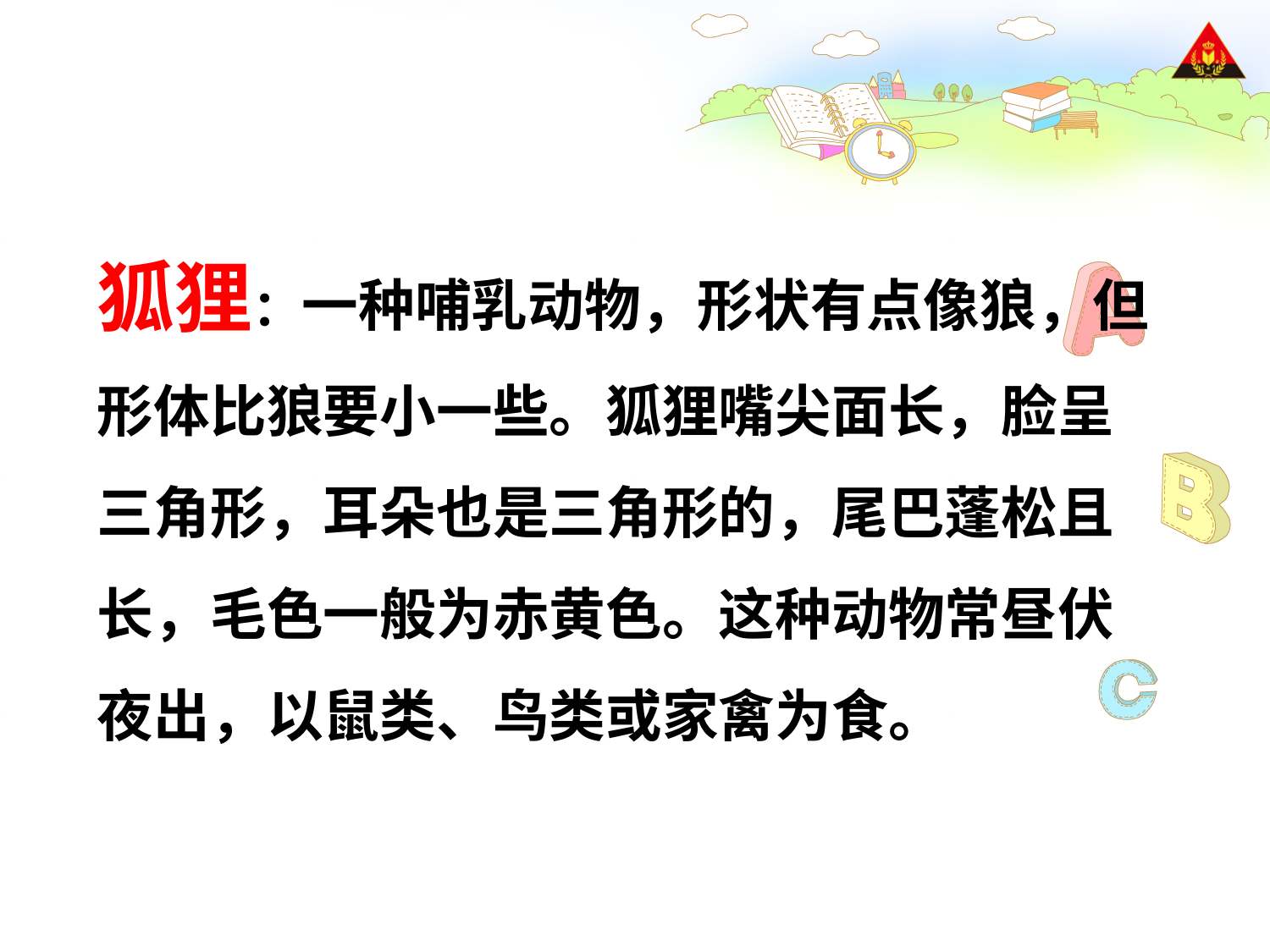

狐狸：一种哺乳动物，形状有点像狼，但形体比狼要小一些。狐狸嘴尖面长，脸呈三角形，耳朵也是三角形的，尾巴蓬松且长，毛色一般为赤黄色。这种动物常昼伏夜出，以鼠类、鸟类或家禽为食。